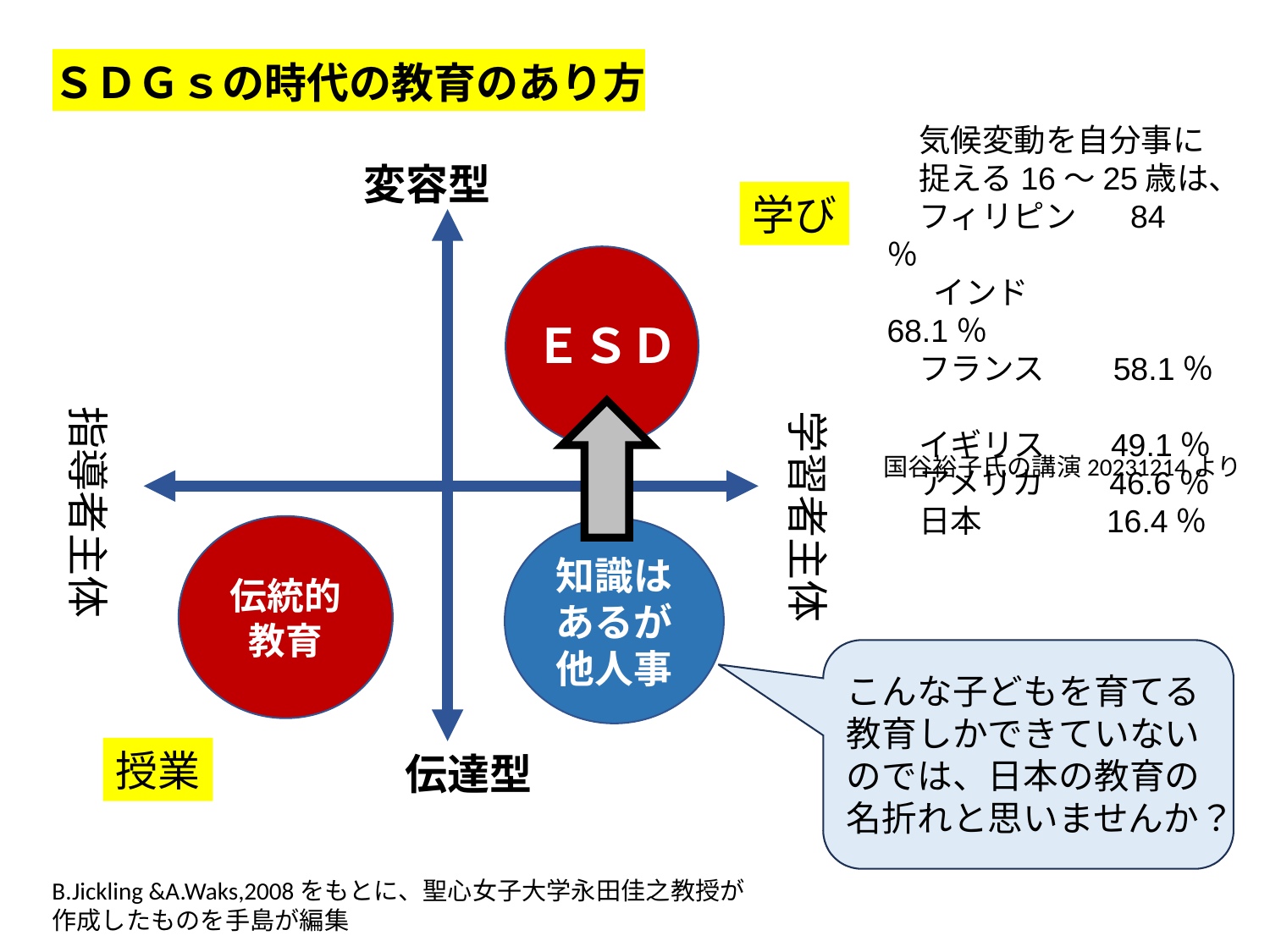

ＳＤＧｓの時代の教育のあり方
　気候変動を自分事に
　捉える16～25歳は、
　フィリピン　  84   ％
 　インド　　    68.1％
　フランス　    58.1％
　イギリス        49.1％
　アメリカ        46.6％
　日本　　　   16.4％
変容型
学び

ＥＳＤ
指導者主体
学習者主体

国谷裕子氏の講演20231214より
伝統的
教育
知識は
あるが
他人事

こんな子どもを育てる
教育しかできていない
のでは、日本の教育の
名折れと思いませんか？
授業
伝達型
B.Jickling &A.Waks,2008をもとに、聖心女子大学永田佳之教授が
作成したものを手島が編集